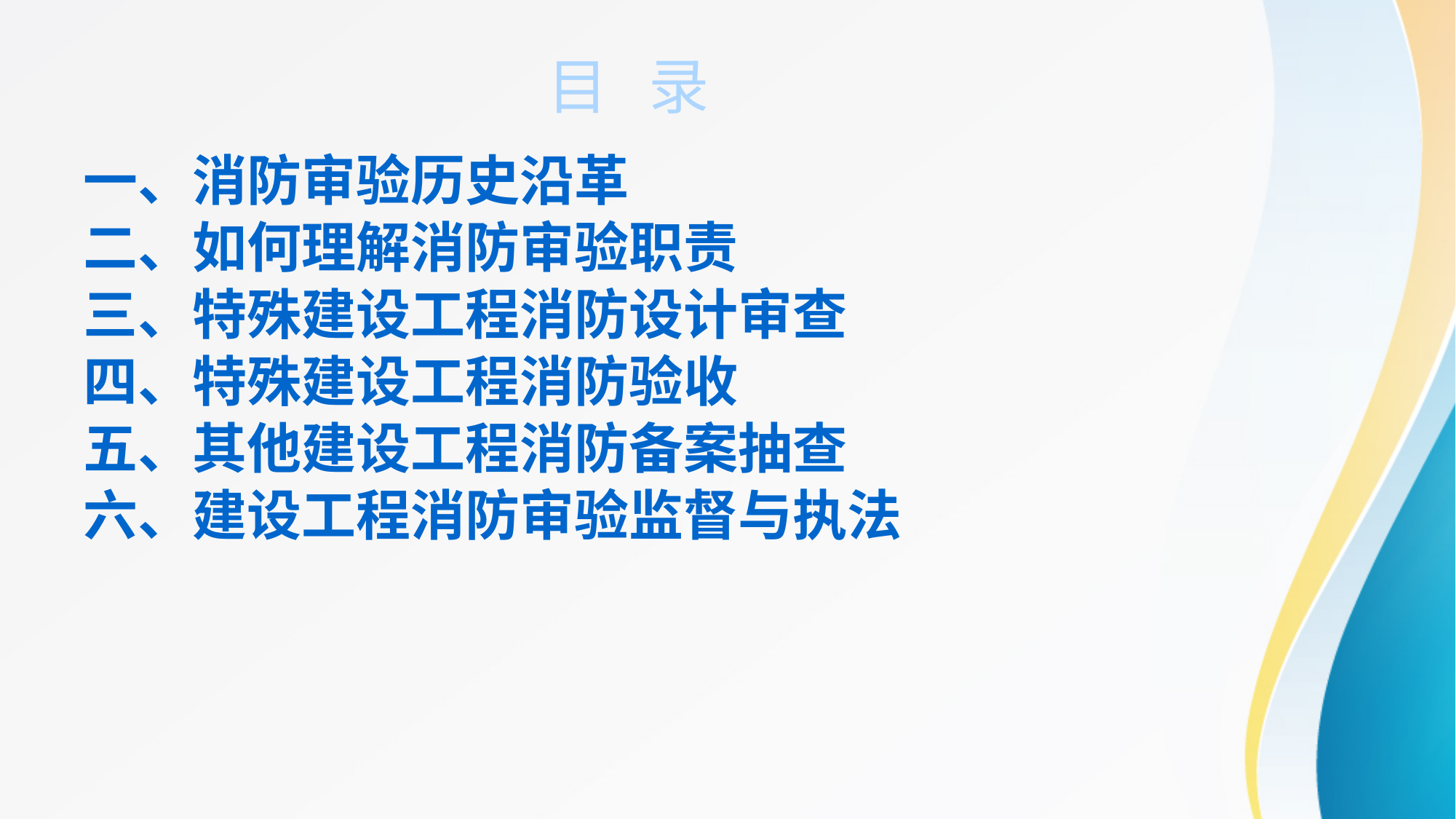

# 目   录
一、消防审验历史沿革
二、如何理解消防审验职责
三、特殊建设工程消防设计审查
四、特殊建设工程消防验收
五、其他建设工程消防备案抽查
六、建设工程消防审验监督与执法